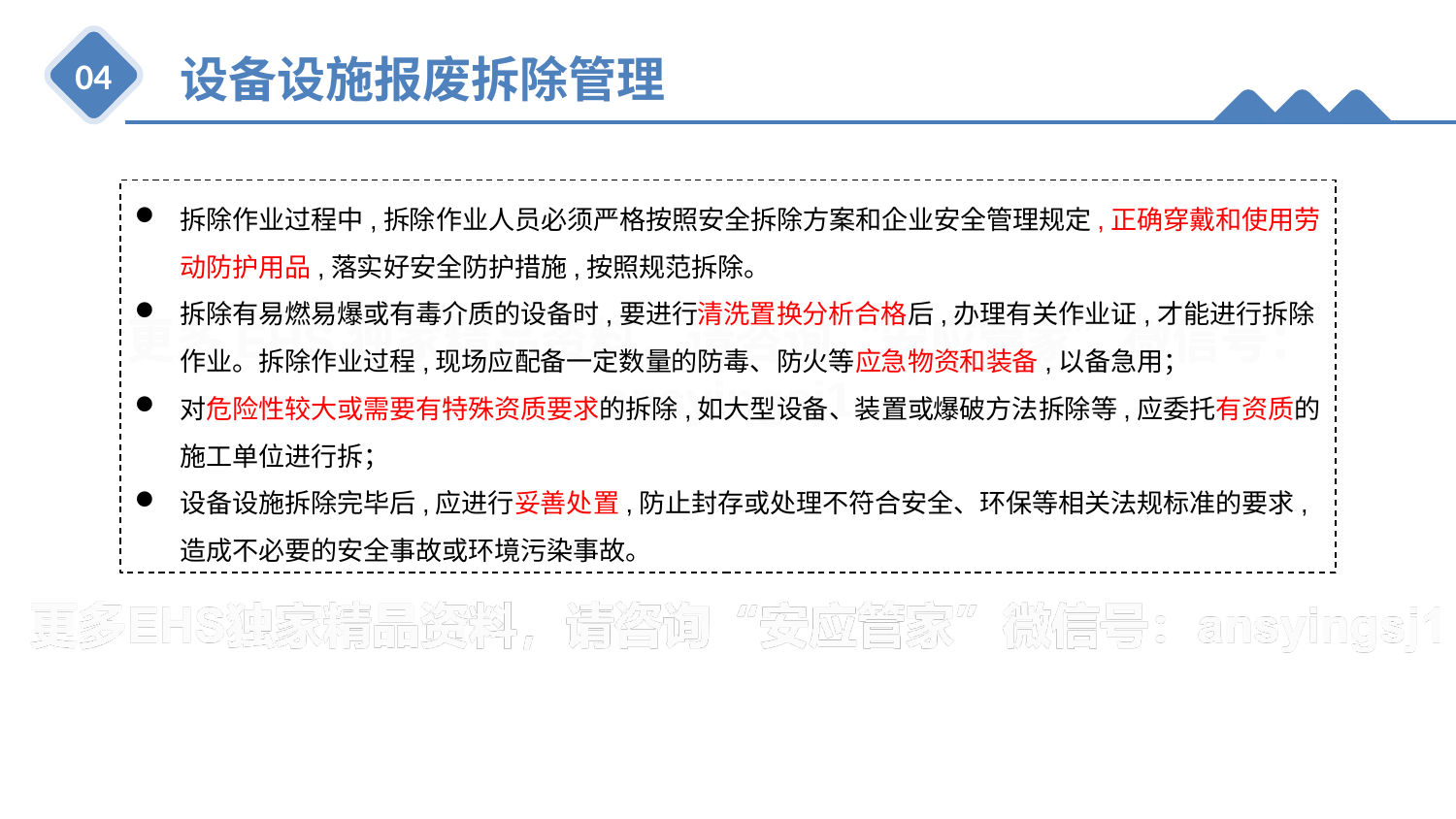

设备设施报废拆除管理
04

拆除作业过程中,拆除作业人员必须严格按照安全拆除方案和企业安全管理规定,正确穿戴和使用劳动防护用品,落实好安全防护措施,按照规范拆除。
拆除有易燃易爆或有毒介质的设备时,要进行清洗置换分析合格后,办理有关作业证,才能进行拆除作业。拆除作业过程,现场应配备一定数量的防毒、防火等应急物资和装备,以备急用；
对危险性较大或需要有特殊资质要求的拆除,如大型设备、装置或爆破方法拆除等,应委托有资质的施工单位进行拆；
设备设施拆除完毕后,应进行妥善处置,防止封存或处理不符合安全、环保等相关法规标准的要求,造成不必要的安全事故或环境污染事故。